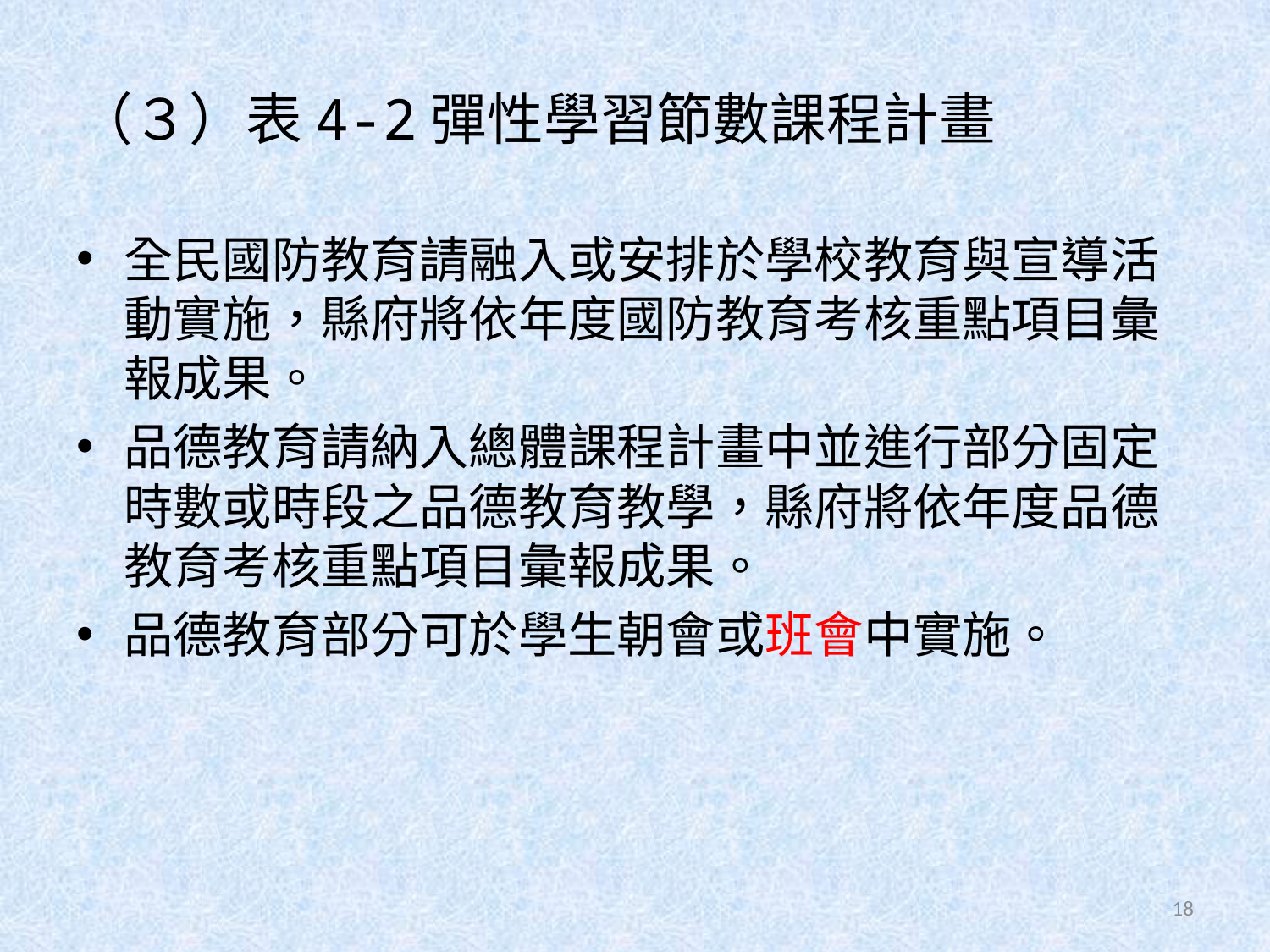

# （３）表4-2彈性學習節數課程計畫
全民國防教育請融入或安排於學校教育與宣導活動實施，縣府將依年度國防教育考核重點項目彙報成果。
品德教育請納入總體課程計畫中並進行部分固定時數或時段之品德教育教學，縣府將依年度品德教育考核重點項目彙報成果。
品德教育部分可於學生朝會或班會中實施。

18